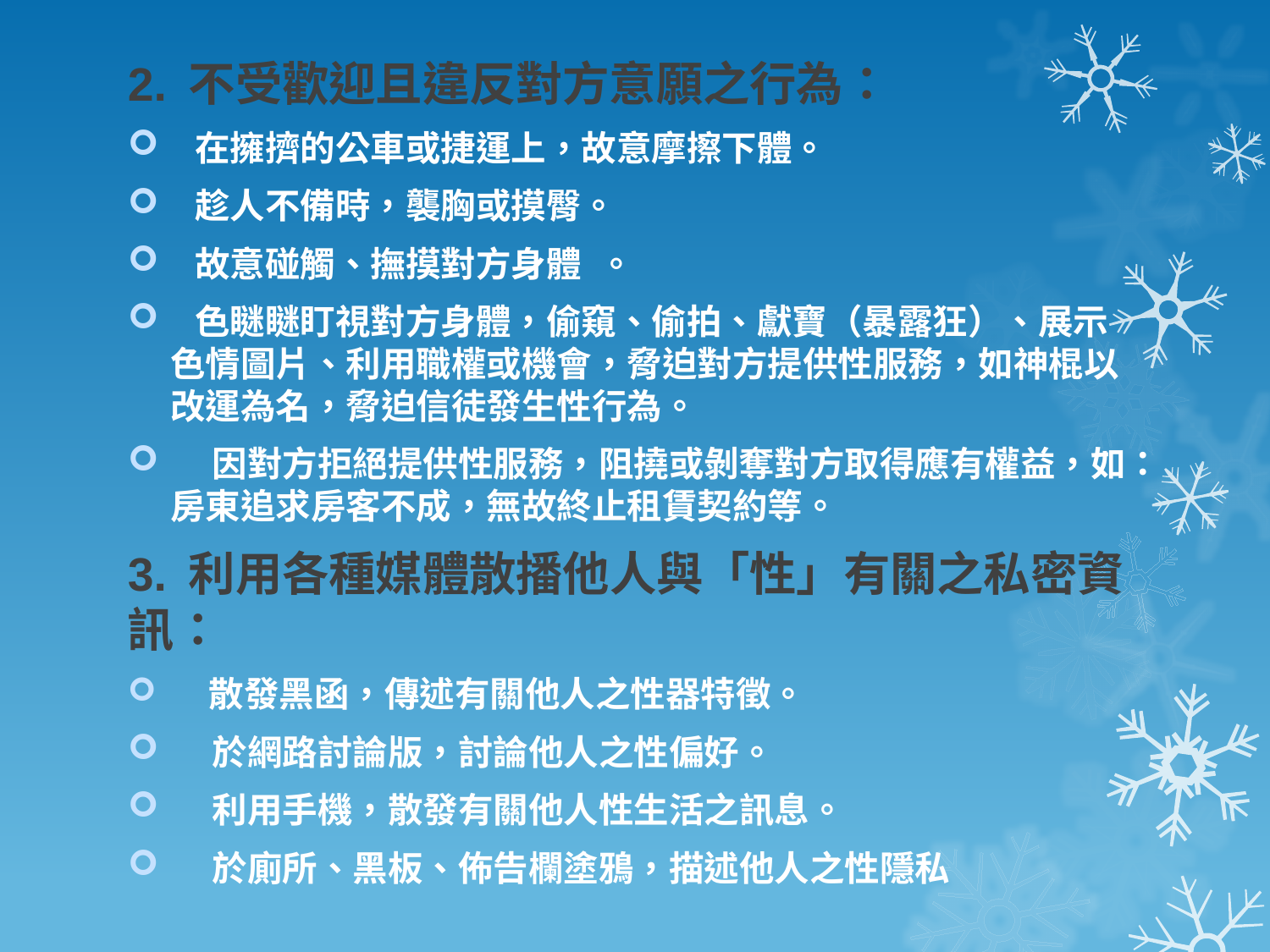

2. 不受歡迎且違反對方意願之行為：
 在擁擠的公車或捷運上，故意摩擦下體。
 趁人不備時，襲胸或摸臀。
 故意碰觸、撫摸對方身體 。
 色瞇瞇盯視對方身體，偷窺、偷拍、獻寶（暴露狂）、展示色情圖片、利用職權或機會，脅迫對方提供性服務，如神棍以改運為名，脅迫信徒發生性行為。
  因對方拒絕提供性服務，阻撓或剝奪對方取得應有權益，如：房東追求房客不成，無故終止租賃契約等。
3. 利用各種媒體散播他人與「性」有關之私密資訊：
  散發黑函，傳述有關他人之性器特徵。
  於網路討論版，討論他人之性偏好。
  利用手機，散發有關他人性生活之訊息。
  於廁所、黑板、佈告欄塗鴉，描述他人之性隱私